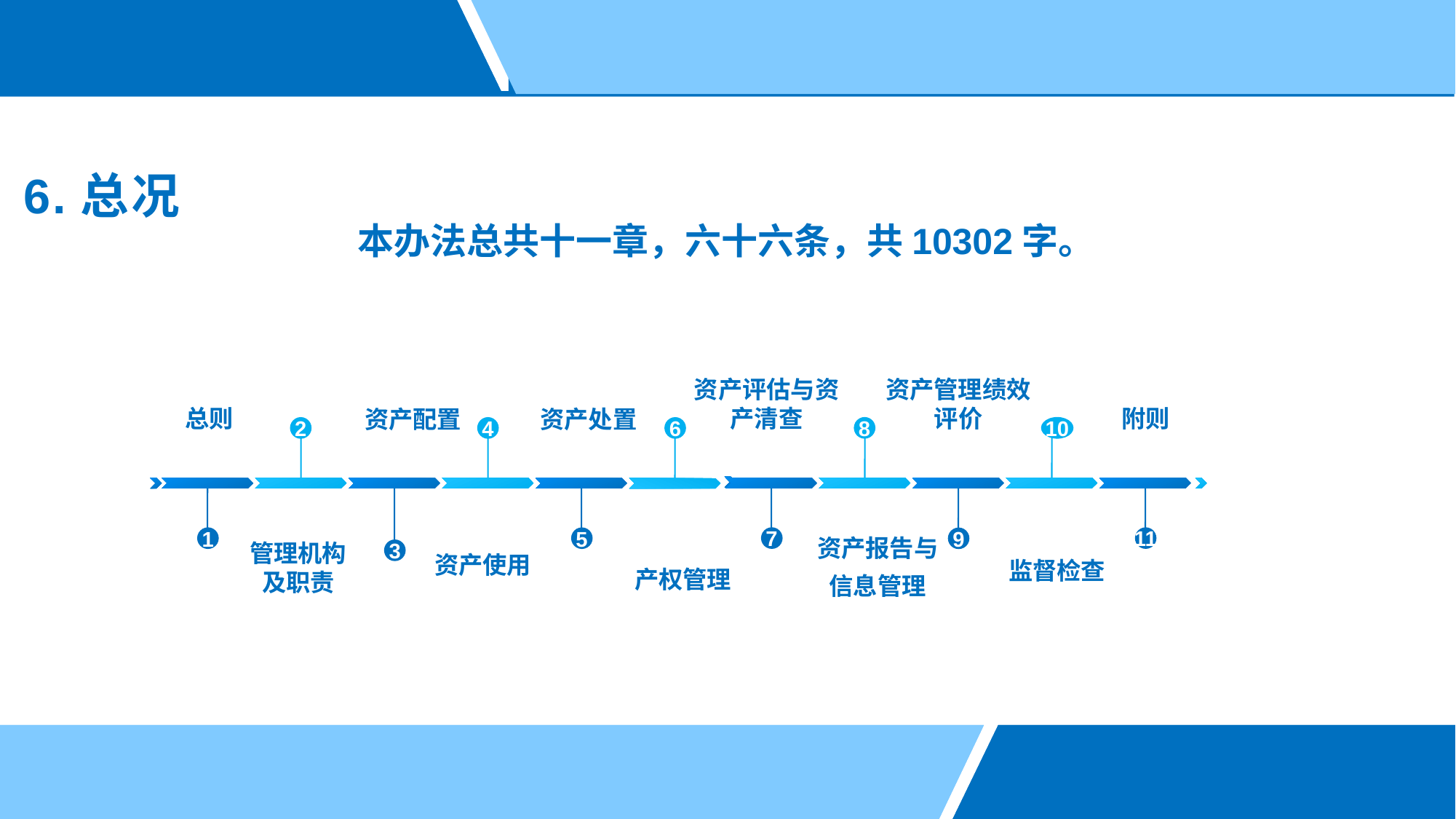

6.总况
  本办法总共十一章，六十六条，共10302字。
资产评估与资产清查
资产管理绩效评价
资产配置
资产处置
总则
附则
8
10
2
4
6

资产报告与信息管理
7
11
1
5
9

管理机构及职责
3
资产使用
产权管理
监督检查